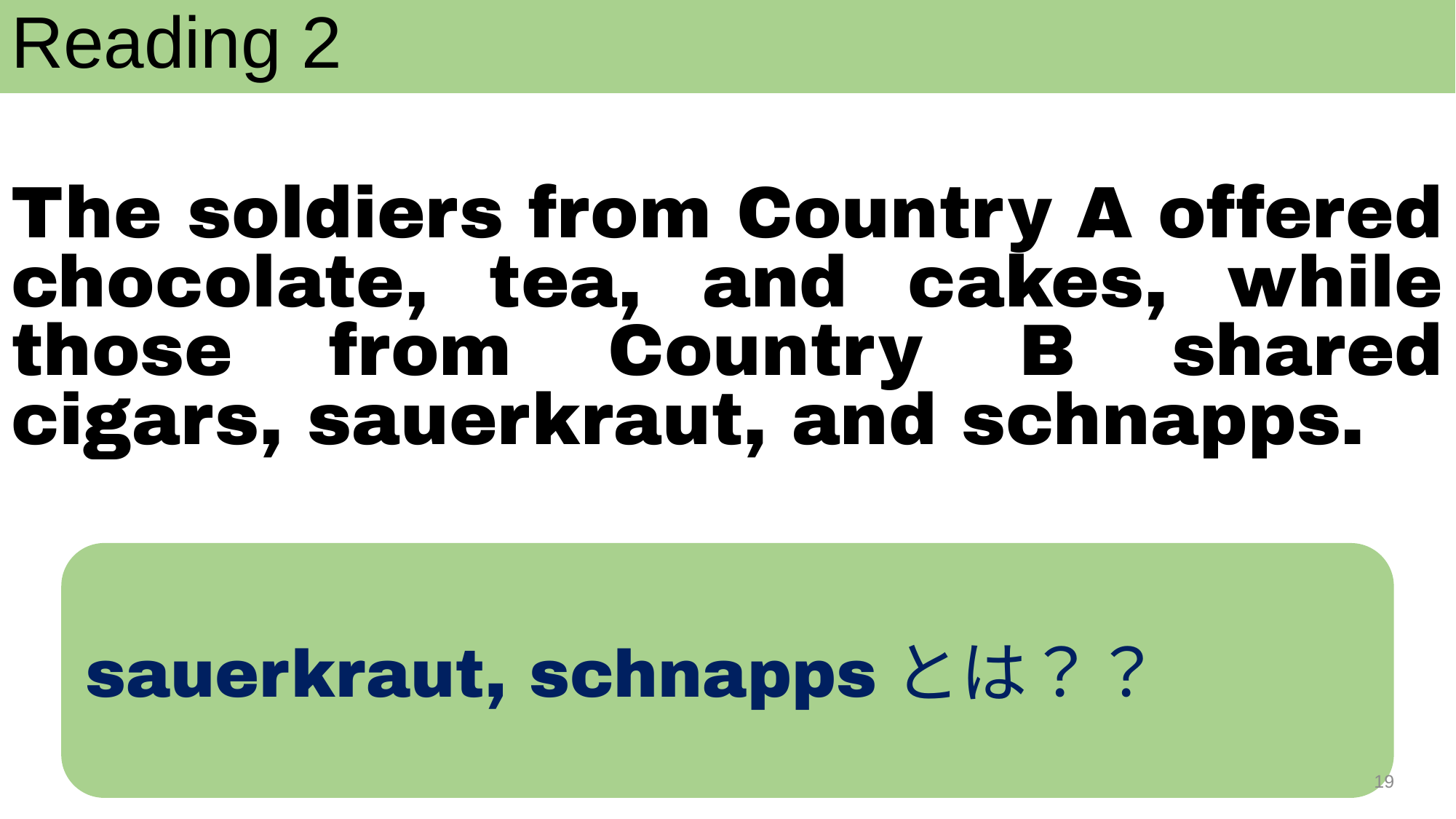

Reading 2

The soldiers from Country A offered chocolate, tea, and cakes, while those from Country B shared cigars, sauerkraut, and schnapps.

sauerkraut, schnappsとは？？
19